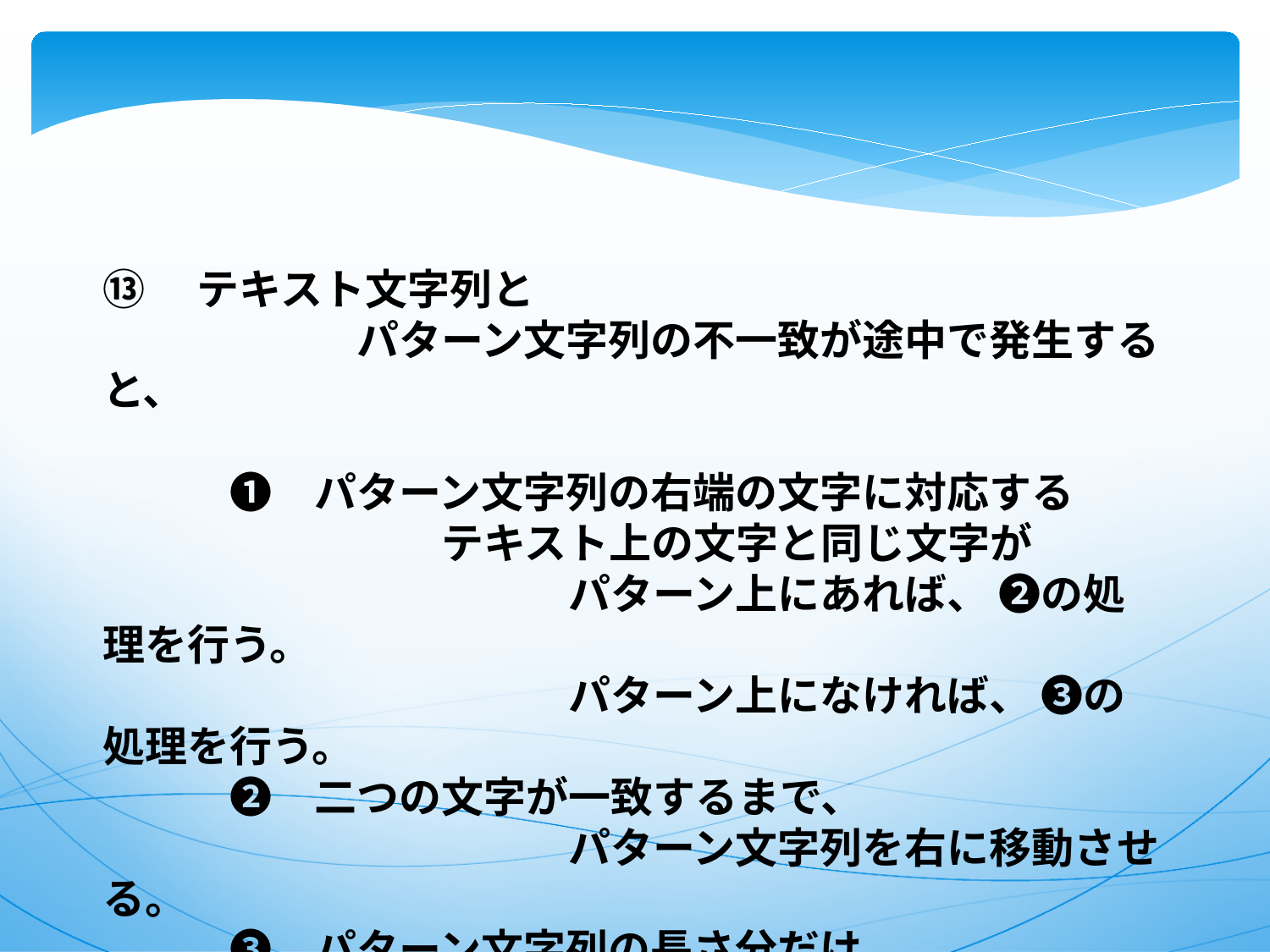

⑬　テキスト文字列と
　　　　　　パターン文字列の不一致が途中で発生すると、

　　　❶　パターン文字列の右端の文字に対応する
　　　　　　　　テキスト上の文字と同じ文字が
　　　　　　　　　　　パターン上にあれば、 ❷の処理を行う。
　　　　　　　　　　　パターン上になければ、 ❸の処理を行う。
　　　❷　二つの文字が一致するまで、
　　　　　　　　　　　パターン文字列を右に移動させる。
　　　❸　パターン文字列の長さ分だけ
　　　　　　　　　　　パターン文字列を右に移動させる。